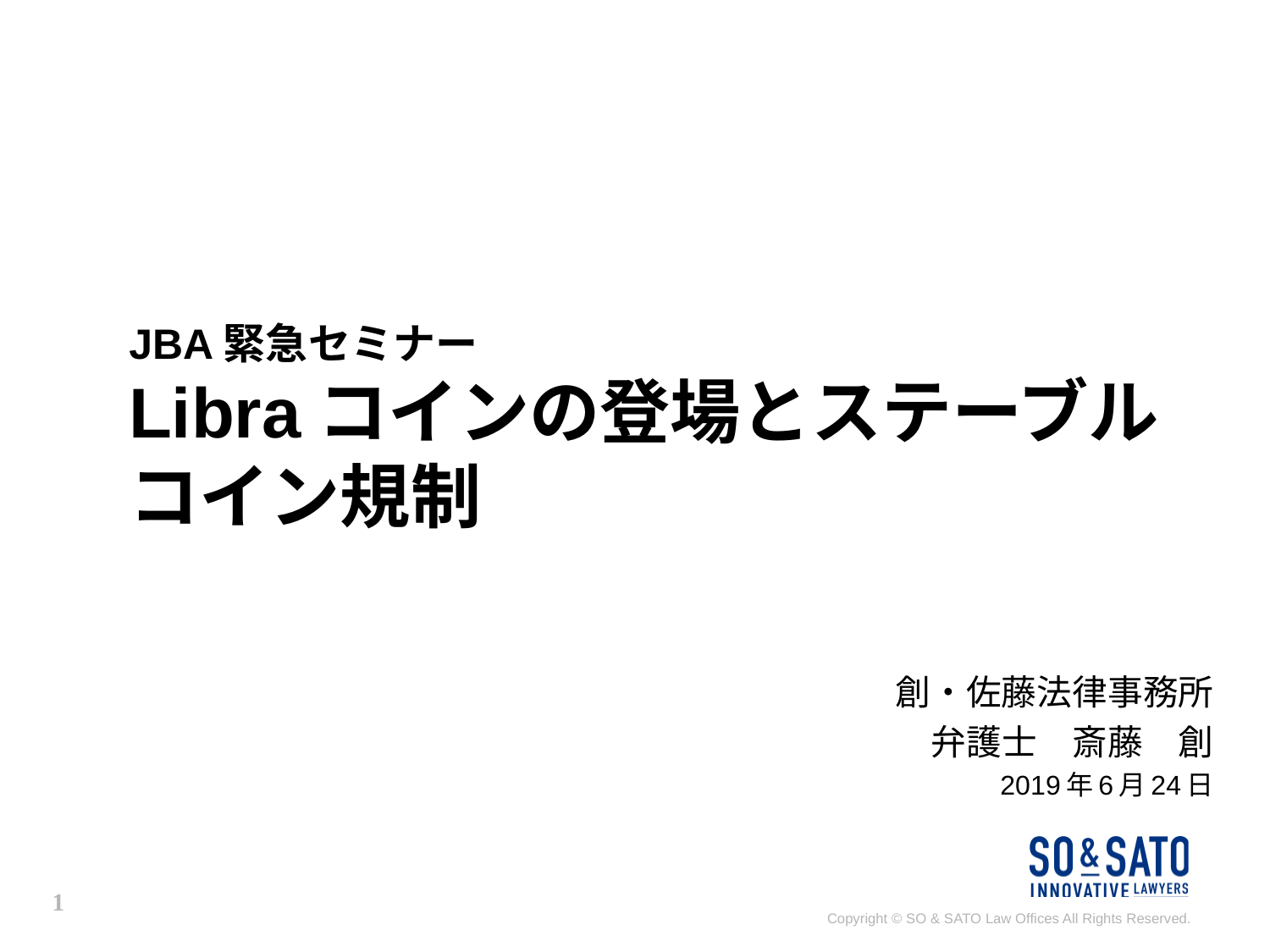

# JBA緊急セミナー Libraコインの登場とステーブルコイン規制

創・佐藤法律事務所
弁護士　斎藤　創
2019年6月24日
1